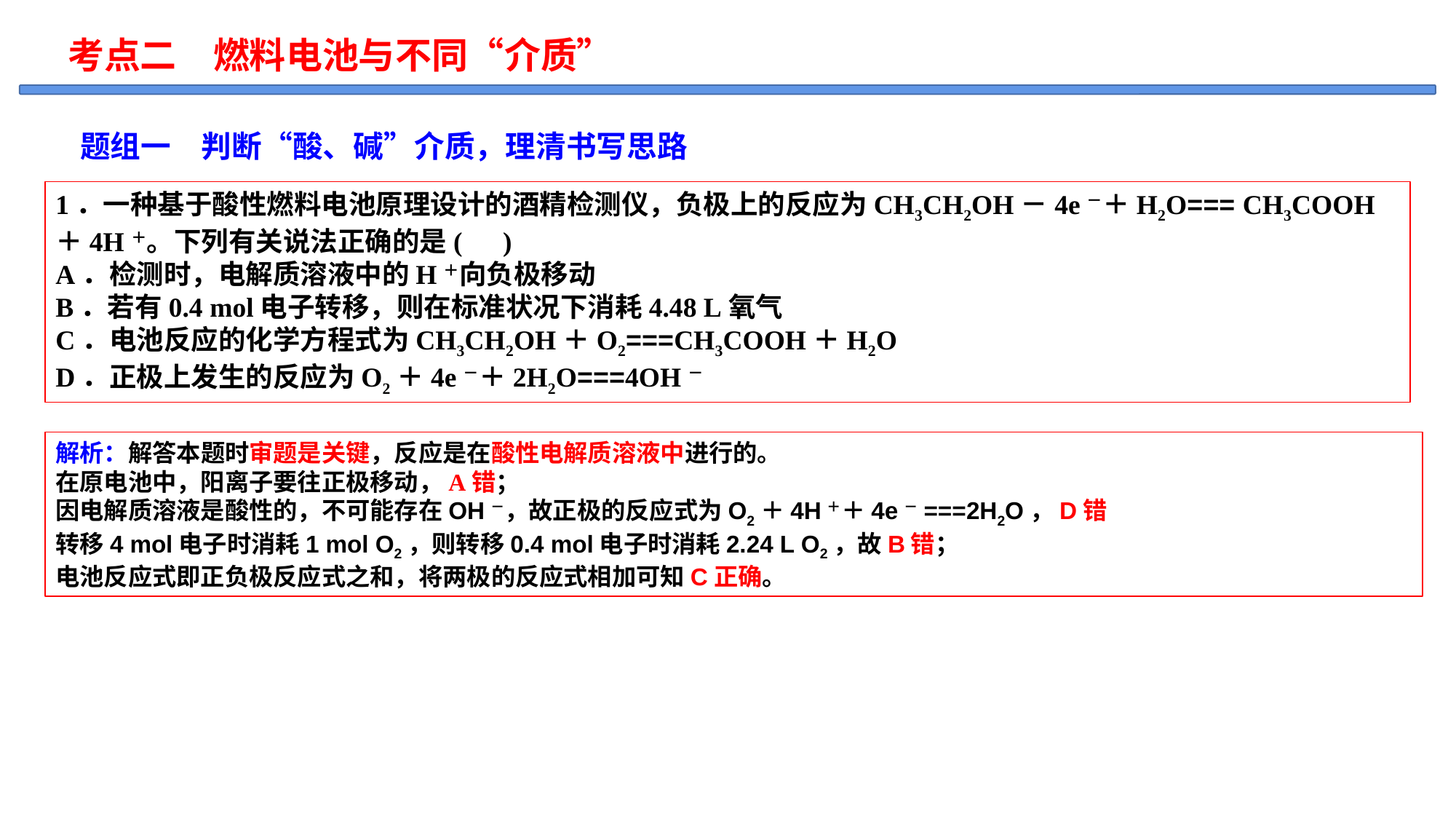

考点二　燃料电池与不同“介质”

题组一　判断“酸、碱”介质，理清书写思路
1．一种基于酸性燃料电池原理设计的酒精检测仪，负极上的反应为CH3CH2OH－4e－＋H2O=== CH3COOH＋4H＋。下列有关说法正确的是(　)
A．检测时，电解质溶液中的H＋向负极移动
B．若有0.4 mol电子转移，则在标准状况下消耗4.48 L氧气
C．电池反应的化学方程式为CH3CH2OH＋O2===CH3COOH＋H2O
D．正极上发生的反应为O2＋4e－＋2H2O===4OH－
解析：解答本题时审题是关键，反应是在酸性电解质溶液中进行的。
在原电池中，阳离子要往正极移动，A错；
因电解质溶液是酸性的，不可能存在OH－，故正极的反应式为O2＋4H＋＋4e－===2H2O，D错
转移4 mol电子时消耗1 mol O2，则转移0.4 mol电子时消耗2.24 L O2，故B错；
电池反应式即正负极反应式之和，将两极的反应式相加可知C正确。